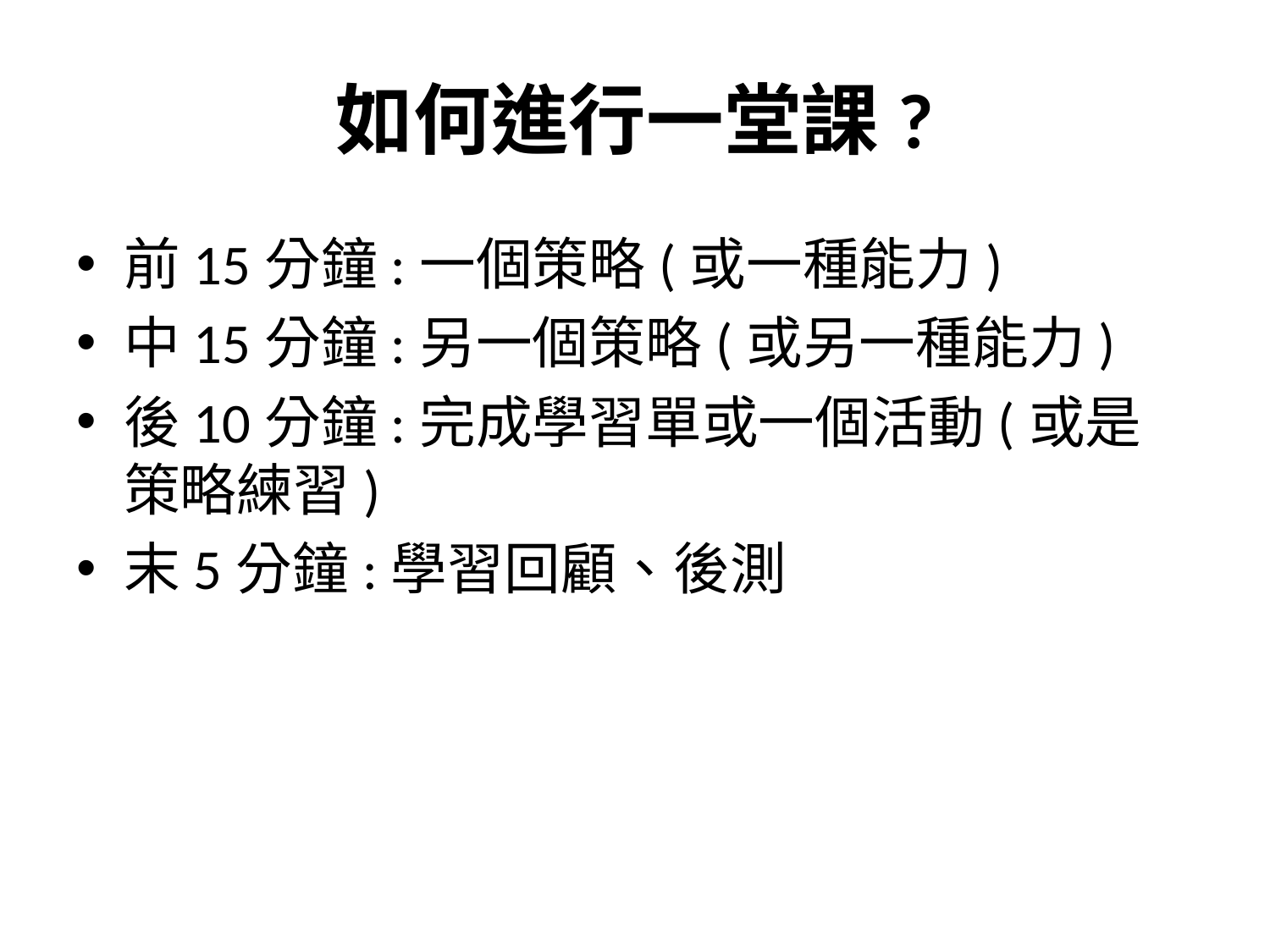

# 如何進行一堂課?
前15分鐘:一個策略(或一種能力)
中15分鐘:另一個策略(或另一種能力)
後10分鐘:完成學習單或一個活動(或是策略練習)
末5分鐘:學習回顧、後測